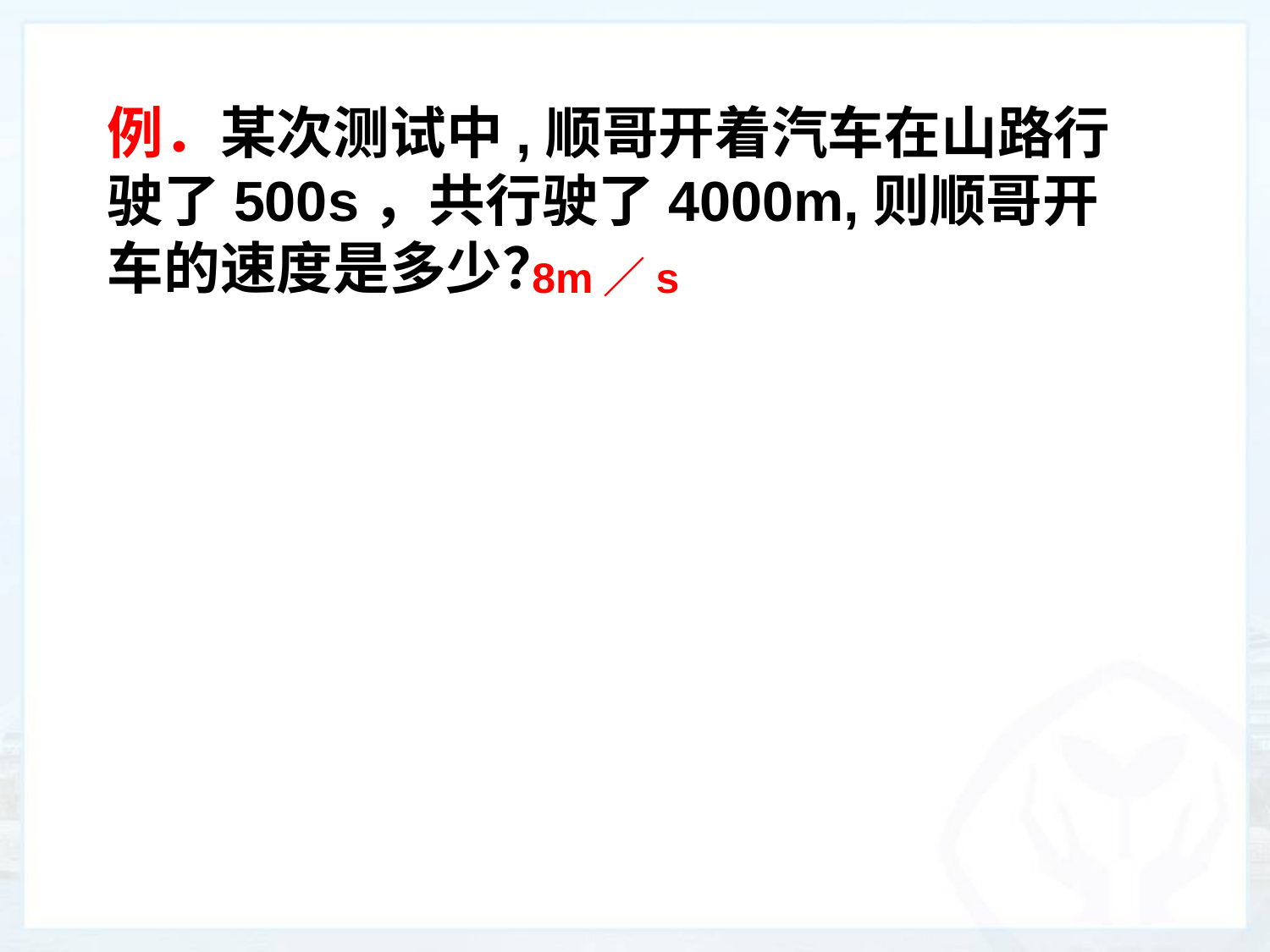

例．某次测试中,顺哥开着汽车在山路行驶了500s，共行驶了4000m,则顺哥开车的速度是多少？
8m／s